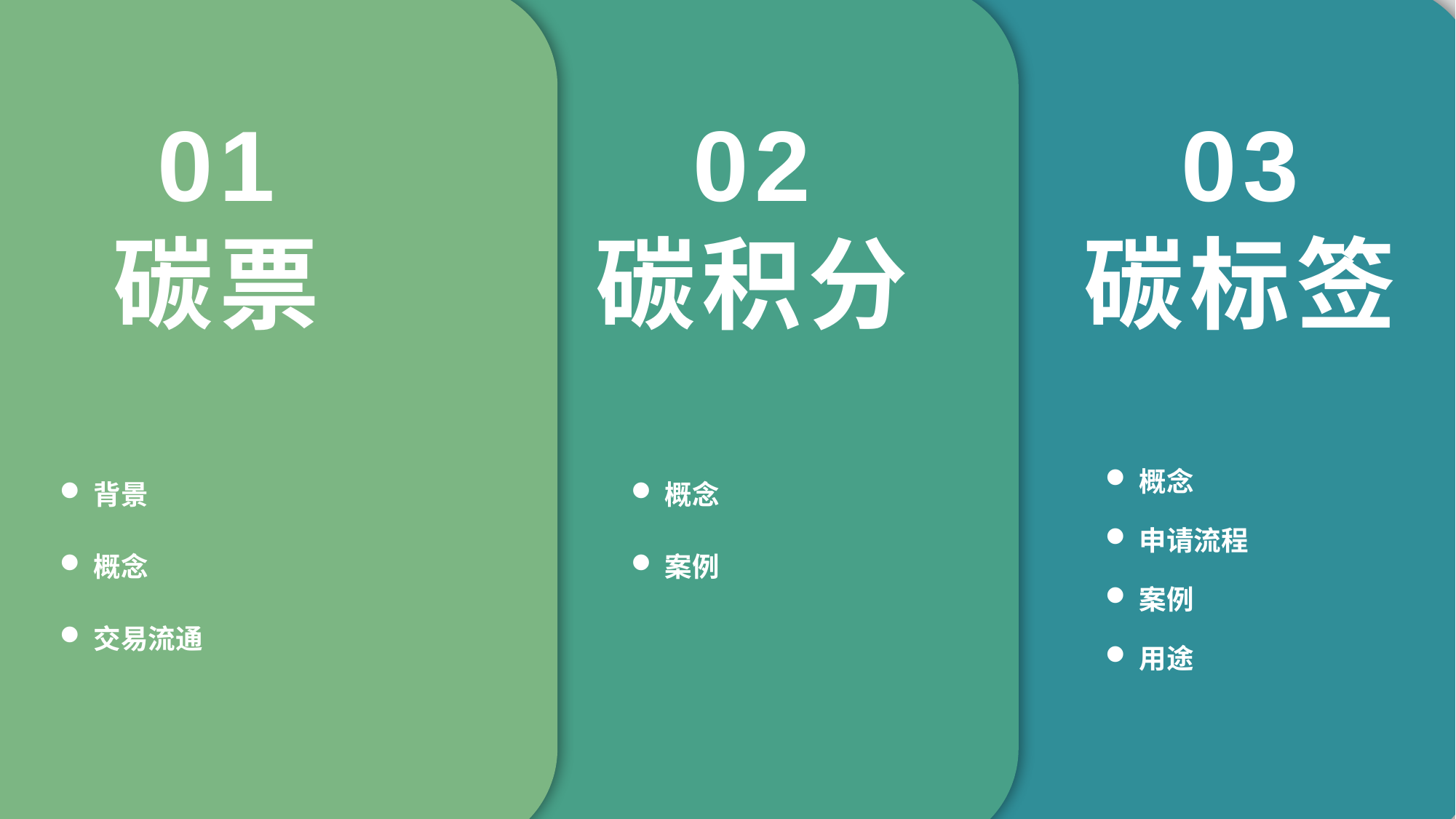

01
碳票
02
碳积分
03
碳标签
背景
概念
交易流通
概念
案例
概念
申请流程
案例
用途